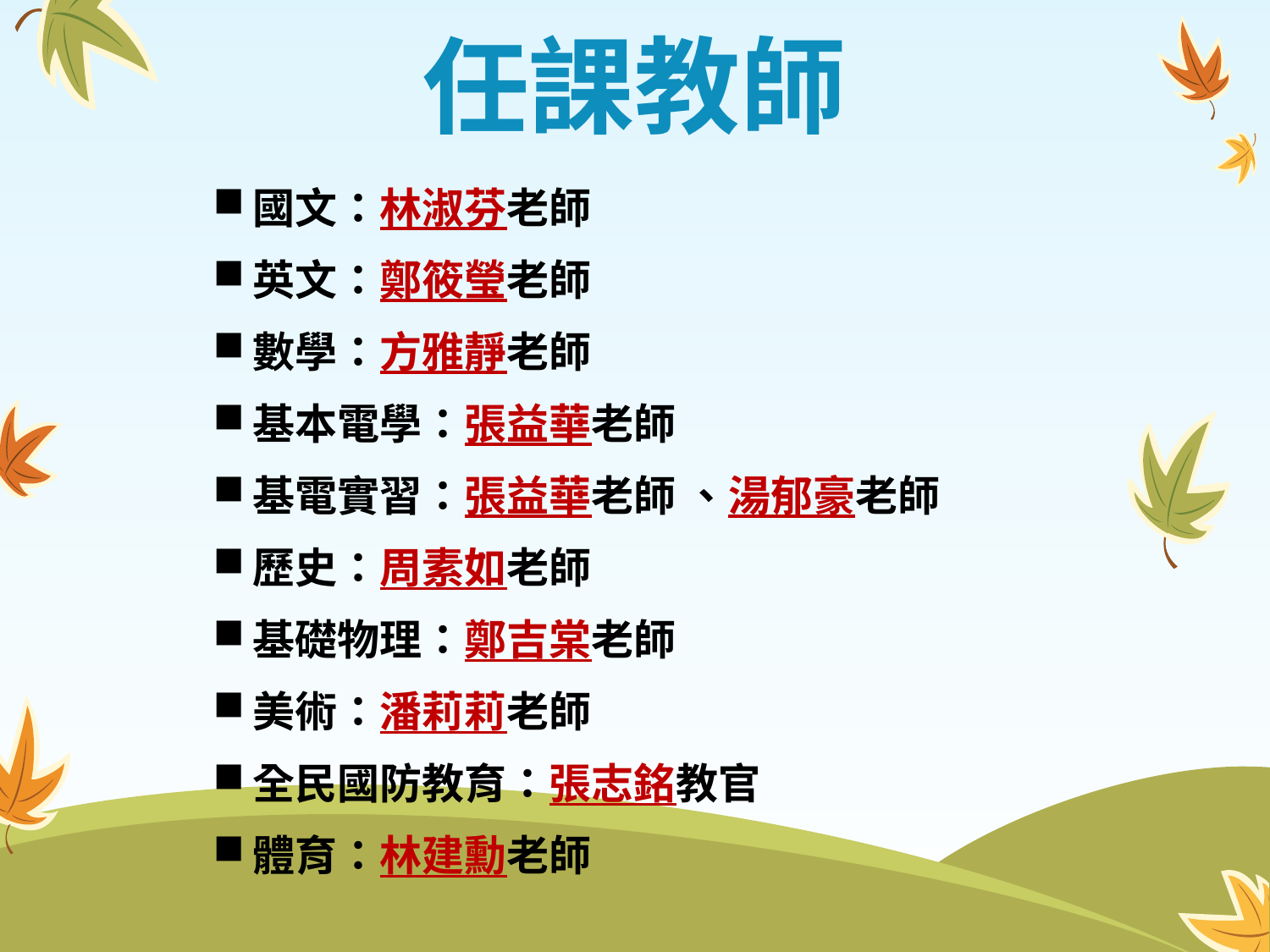

# 任課教師
國文：林淑芬老師
英文：鄭筱瑩老師
數學：方雅靜老師
基本電學：張益華老師
基電實習：張益華老師 、湯郁豪老師
歷史：周素如老師
基礎物理：鄭吉棠老師
美術：潘莉莉老師
全民國防教育：張志銘教官
體育：林建勳老師